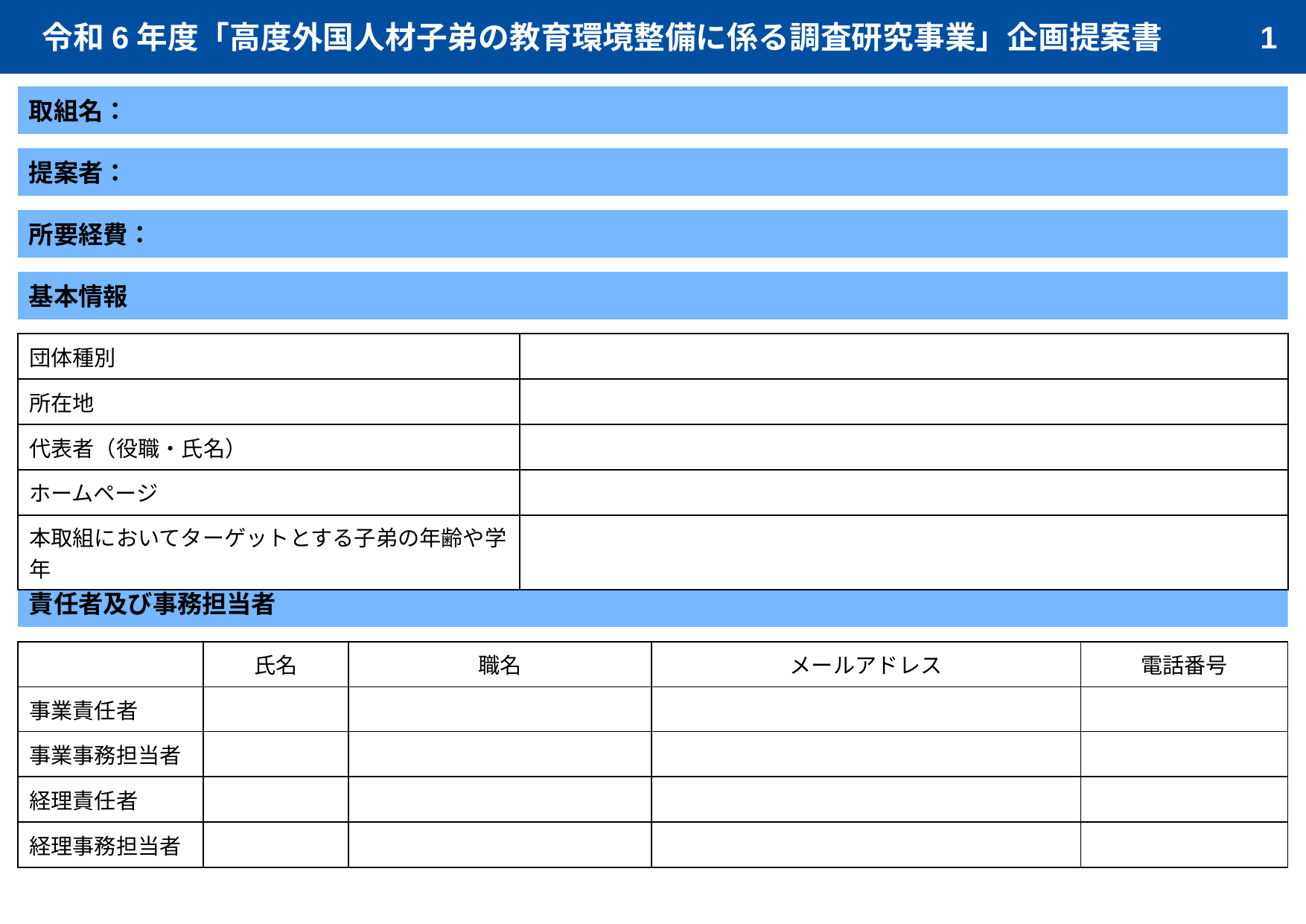

令和6年度「高度外国人材子弟の教育環境整備に係る調査研究事業」企画提案書
1
取組名：
提案者：
所要経費：
基本情報
| 団体種別 |  |
| --- | --- |
| 所在地 |  |
| 代表者（役職・氏名） |  |
| ホームページ |  |
| 本取組においてターゲットとする子弟の年齢や学年 |  |
責任者及び事務担当者
|  | 氏名 | 職名 | メールアドレス | 電話番号 |
| --- | --- | --- | --- | --- |
| 事業責任者 |  |  |  |  |
| 事業事務担当者 |  |  |  |  |
| 経理責任者 |  |  |  |  |
| 経理事務担当者 |  |  |  |  |